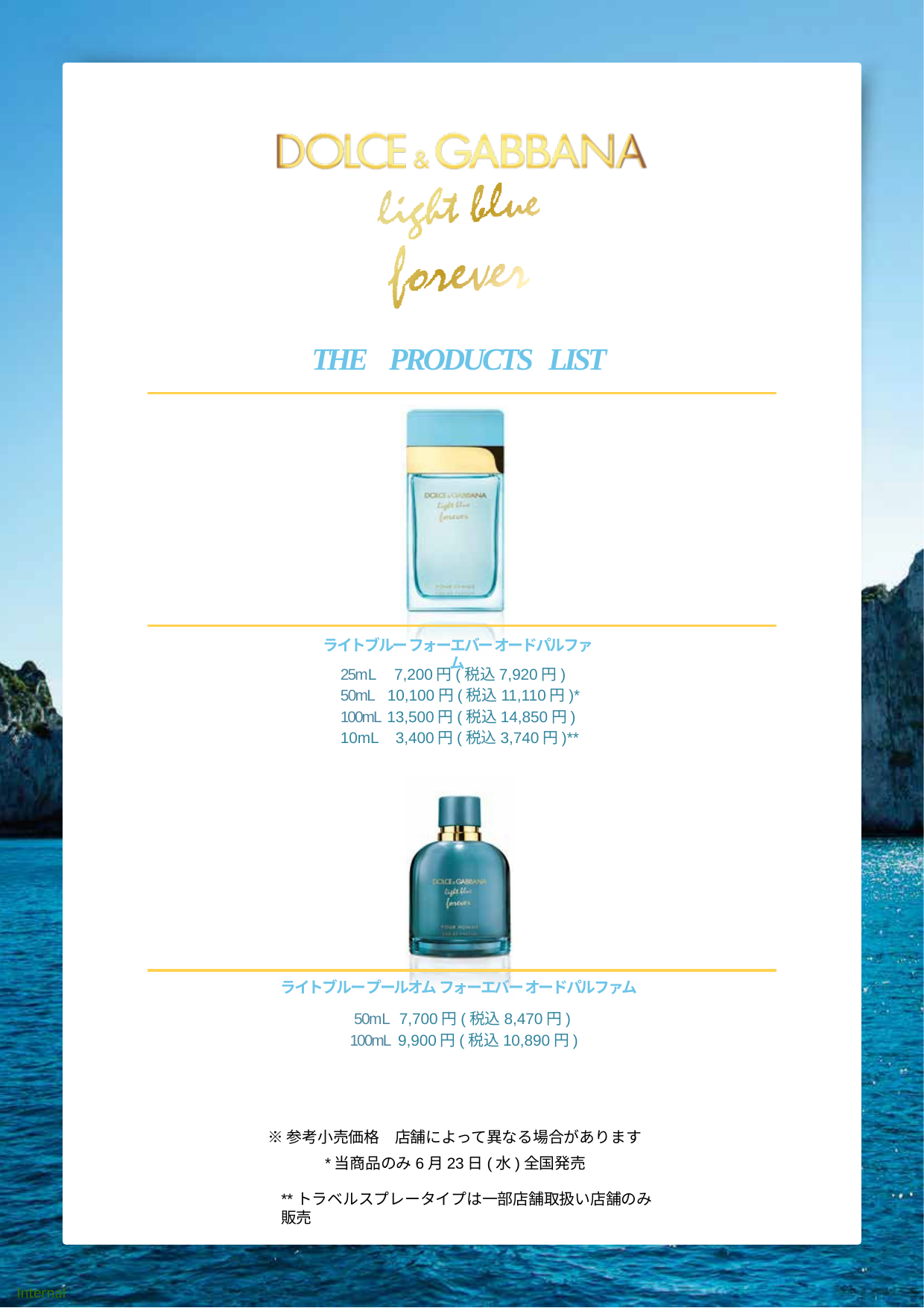

THE    PRODUCTS  LIST

ライトブルー フォーエバー オードパルファム
25mL      7,200円(税込7,920円)
50mL    10,100円(税込11,110円)*
100mL  13,500円(税込14,850円)
10mL    3,400円(税込3,740円)**

ライトブルー プールオム フォーエバー オードパルファム
 50mL   7,700円(税込8,470円)
100mL  9,900円(税込10,890円)
※参考小売価格　店舗によって異なる場合があります
*当商品のみ6月23日(水)全国発売
**トラベルスプレータイプは一部店舗取扱い店舗のみ販売